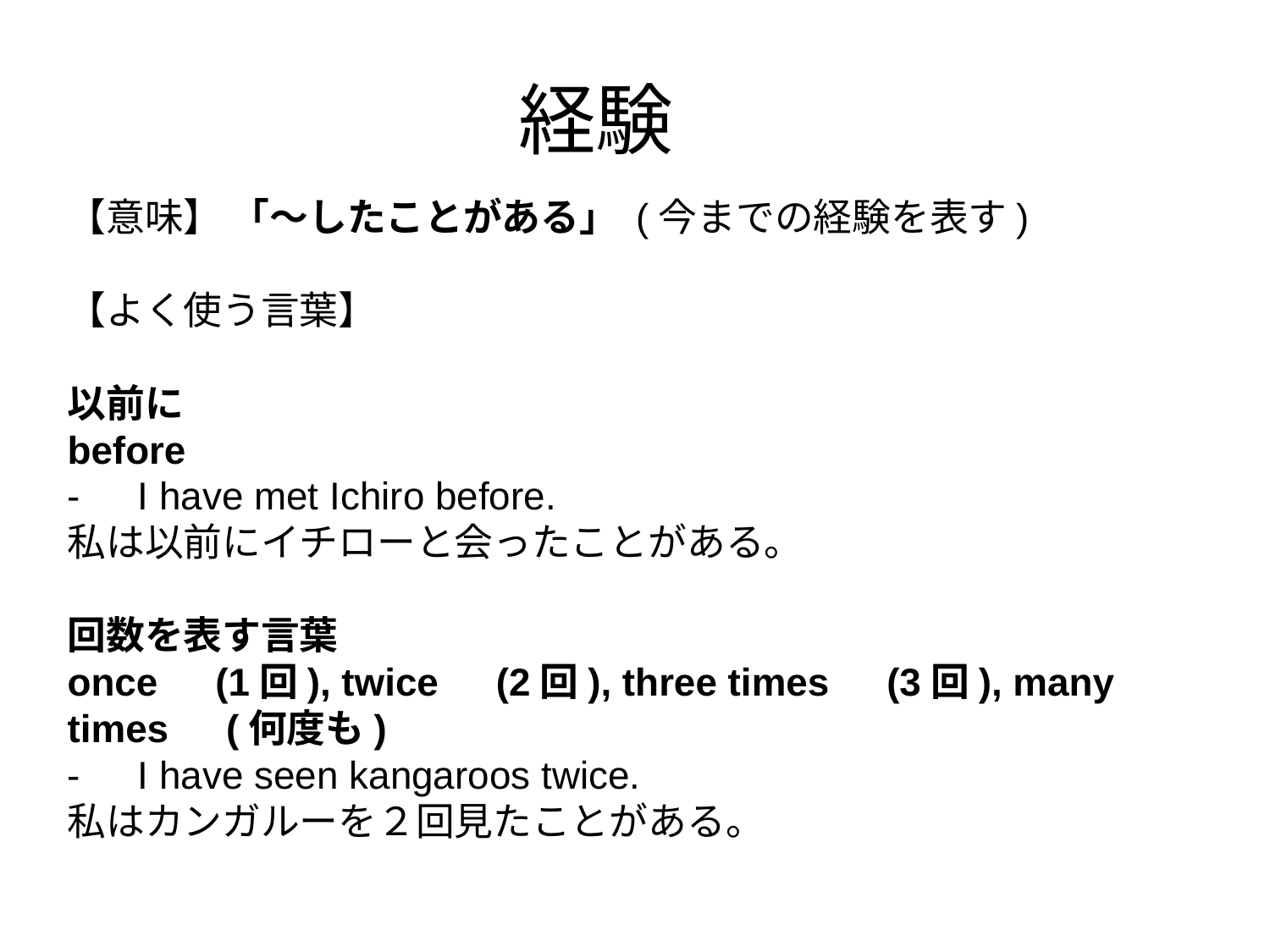

# 経験
【意味】 「～したことがある」 (今までの経験を表す)

【よく使う言葉】

以前に
before
-　I have met Ichiro before.
私は以前にイチローと会ったことがある。

回数を表す言葉
once　(1回), twice　(2回), three times　(3回), many times　(何度も)
-　I have seen kangaroos twice.
私はカンガルーを２回見たことがある。